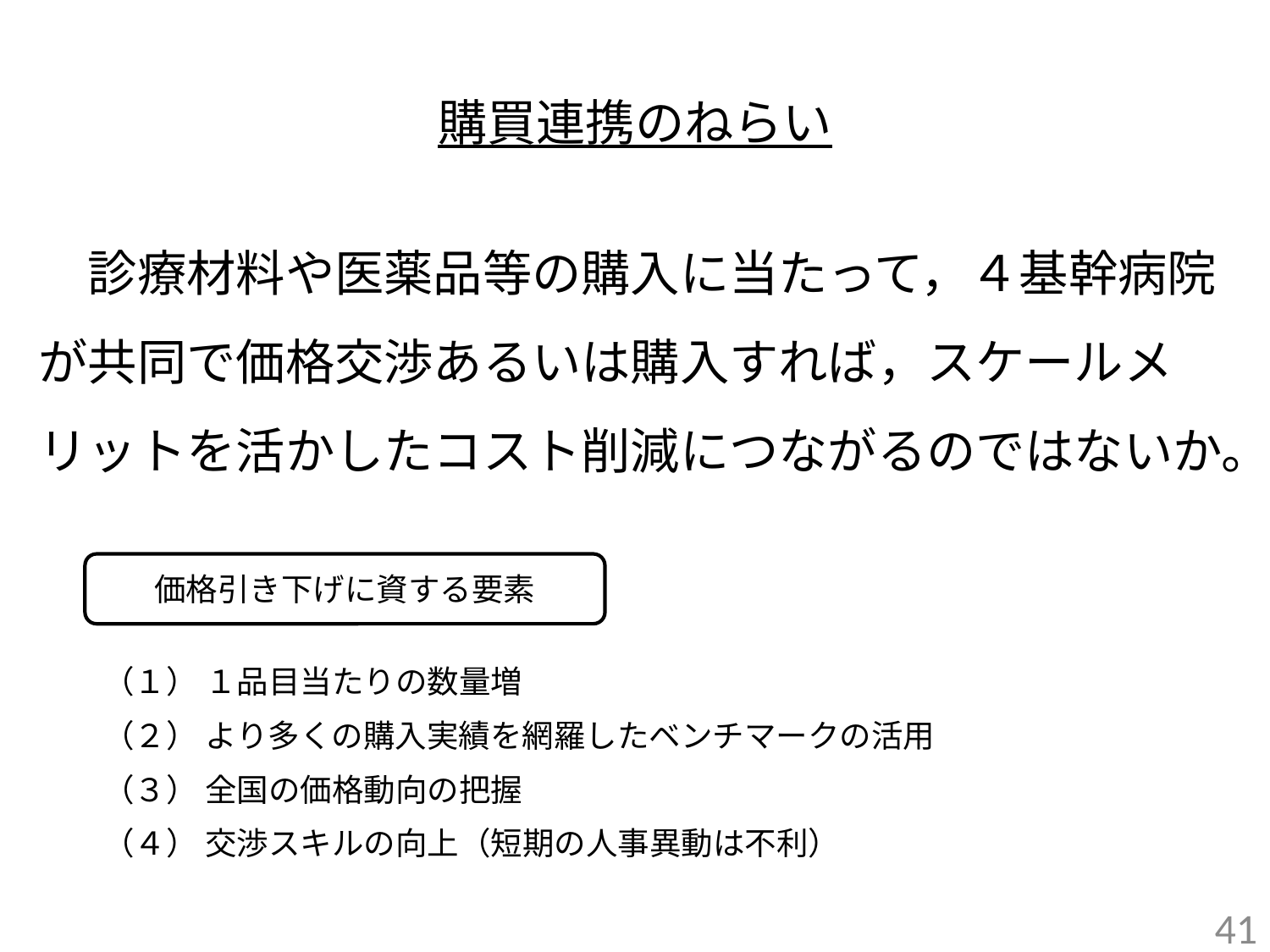

購買連携のねらい
　診療材料や医薬品等の購入に当たって，４基幹病院が共同で価格交渉あるいは購入すれば，スケールメリットを活かしたコスト削減につながるのではないか。
価格引き下げに資する要素
　（１） １品目当たりの数量増
　（２） より多くの購入実績を網羅したベンチマークの活用
　（３） 全国の価格動向の把握
　（４） 交渉スキルの向上（短期の人事異動は不利）
41